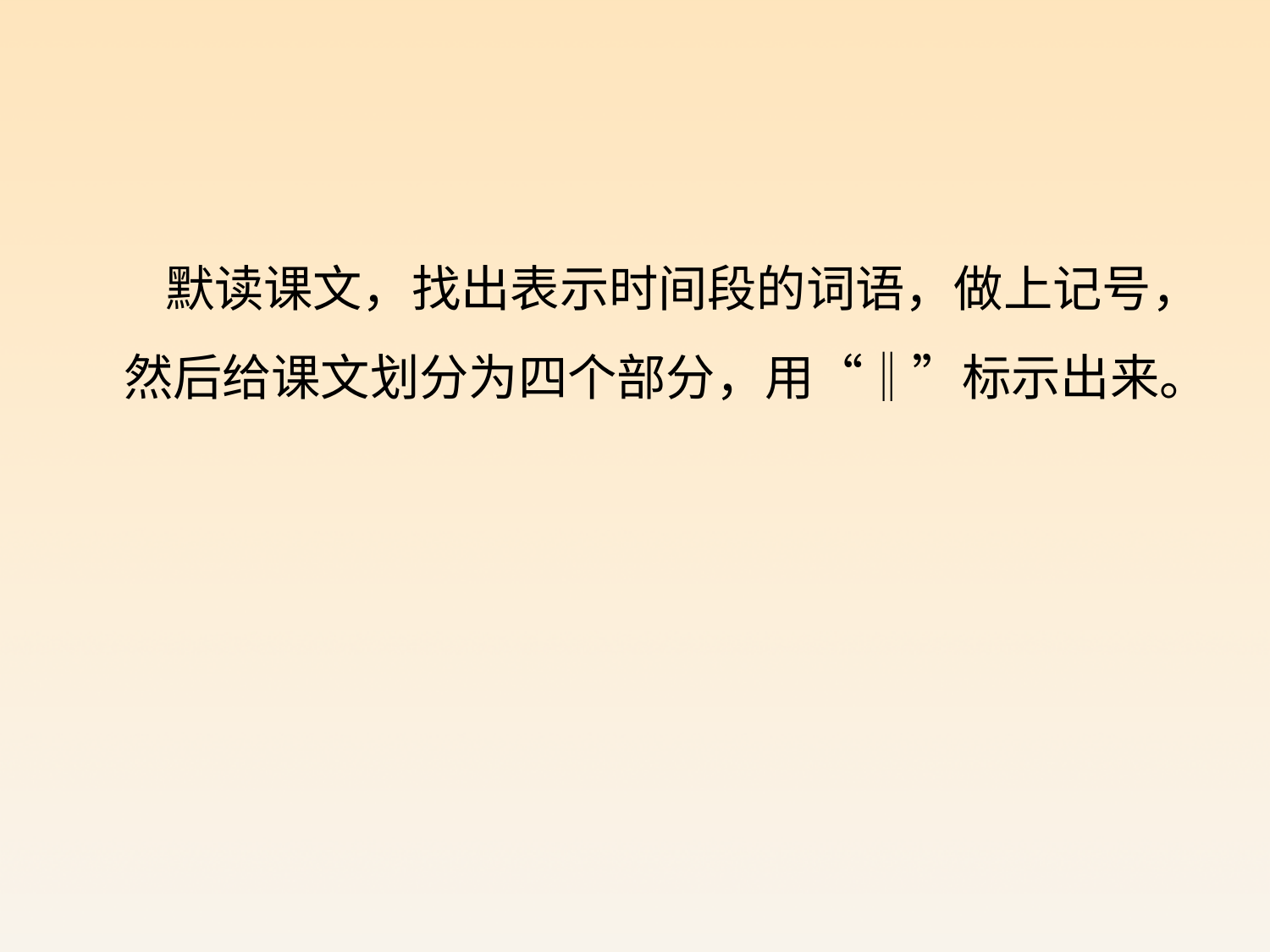

默读课文，找出表示时间段的词语，做上记号，然后给课文划分为四个部分，用“‖”标示出来。